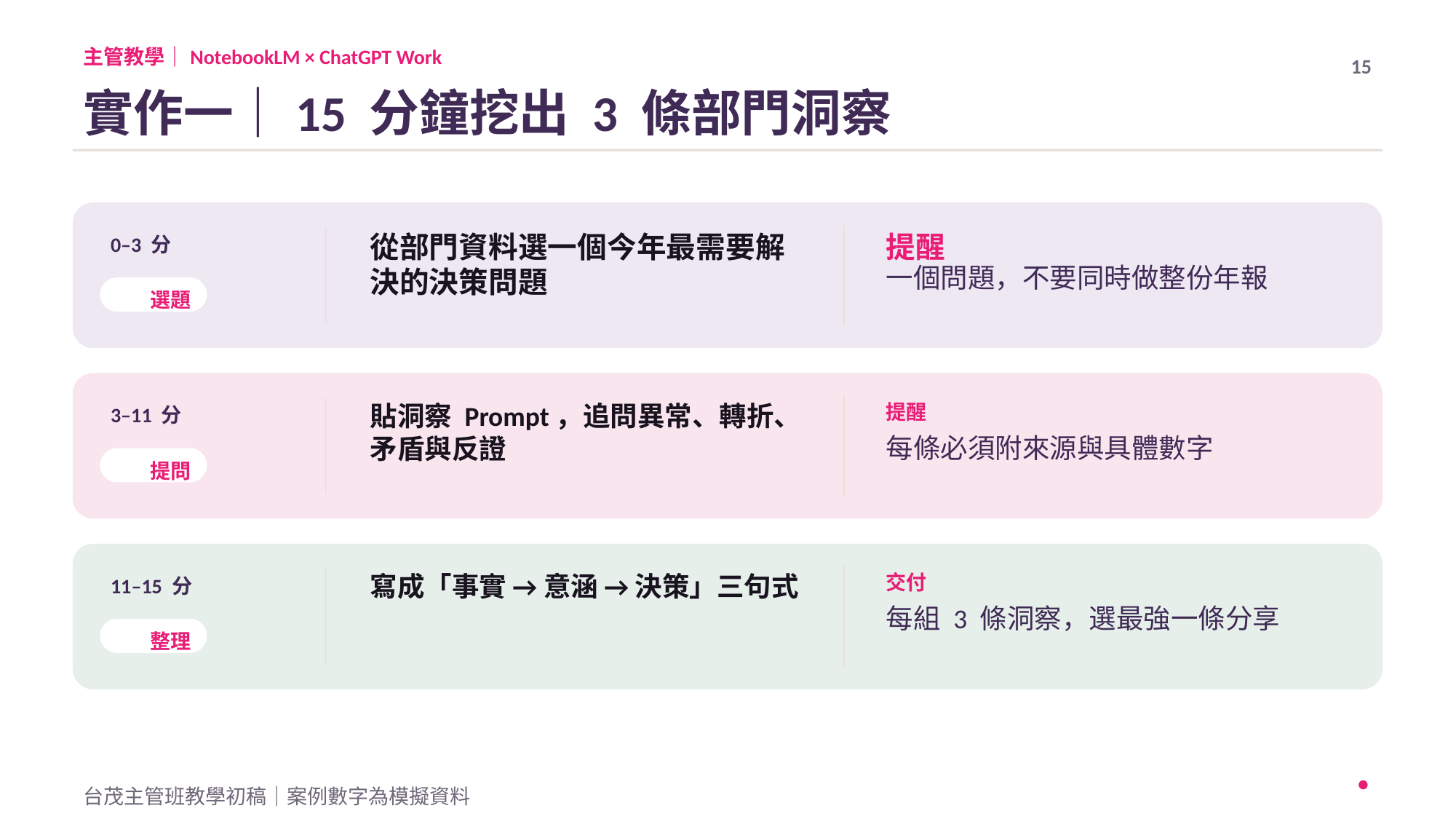

主管教學｜NotebookLM × ChatGPT Work
15
實作一｜15 分鐘挖出 3 條部門洞察

從部門資料選一個今年最需要解決的決策問題
提醒

0–3 分

一個問題，不要同時做整份年報

選題

貼洞察 Prompt，追問異常、轉折、矛盾與反證
提醒

3–11 分

每條必須附來源與具體數字

提問

寫成「事實 → 意涵 → 決策」三句式
交付

11–15 分

每組 3 條洞察，選最強一條分享

整理
台茂主管班教學初稿｜案例數字為模擬資料